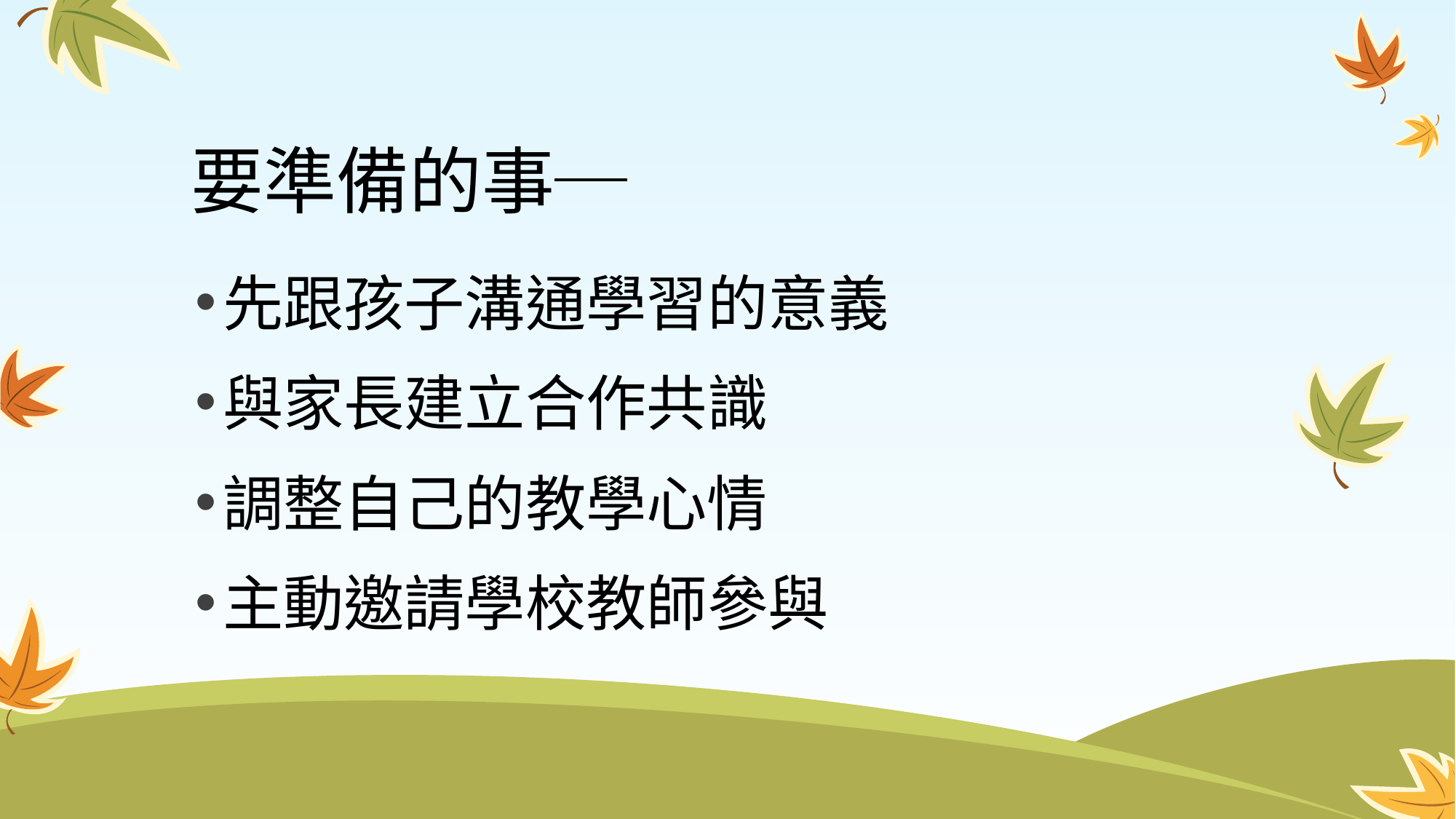

# 要準備的事─
先跟孩子溝通學習的意義
與家長建立合作共識
調整自己的教學心情
主動邀請學校教師參與